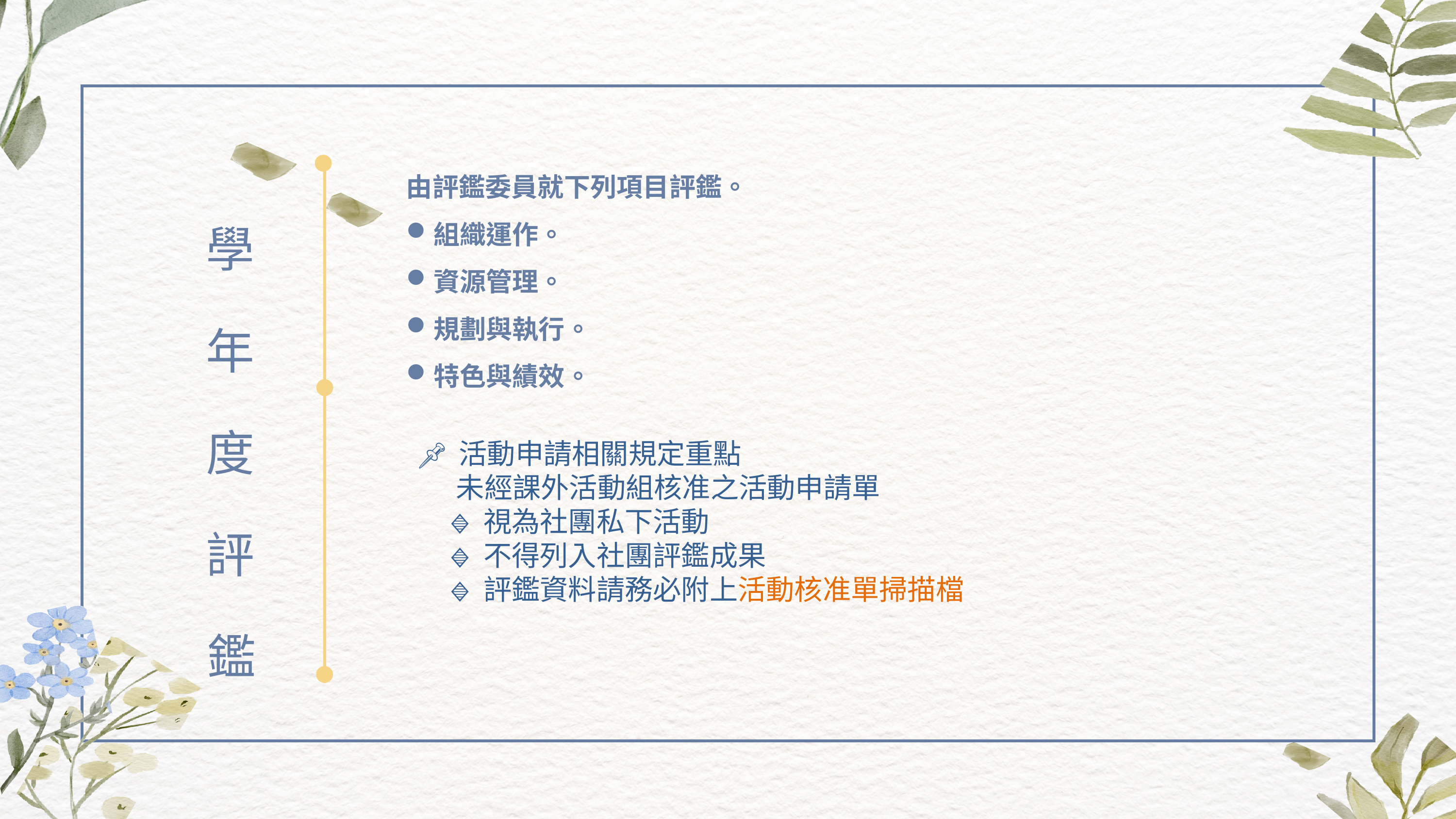

由評鑑委員就下列項目評鑑。
組織運作。
資源管理。
規劃與執行。
特色與績效。

學年度評鑑

📌 活動申請相關規定重點
     未經課外活動組核准之活動申請單
     🔹 視為社團私下活動
     🔹 不得列入社團評鑑成果
     🔹 評鑑資料請務必附上活動核准單掃描檔